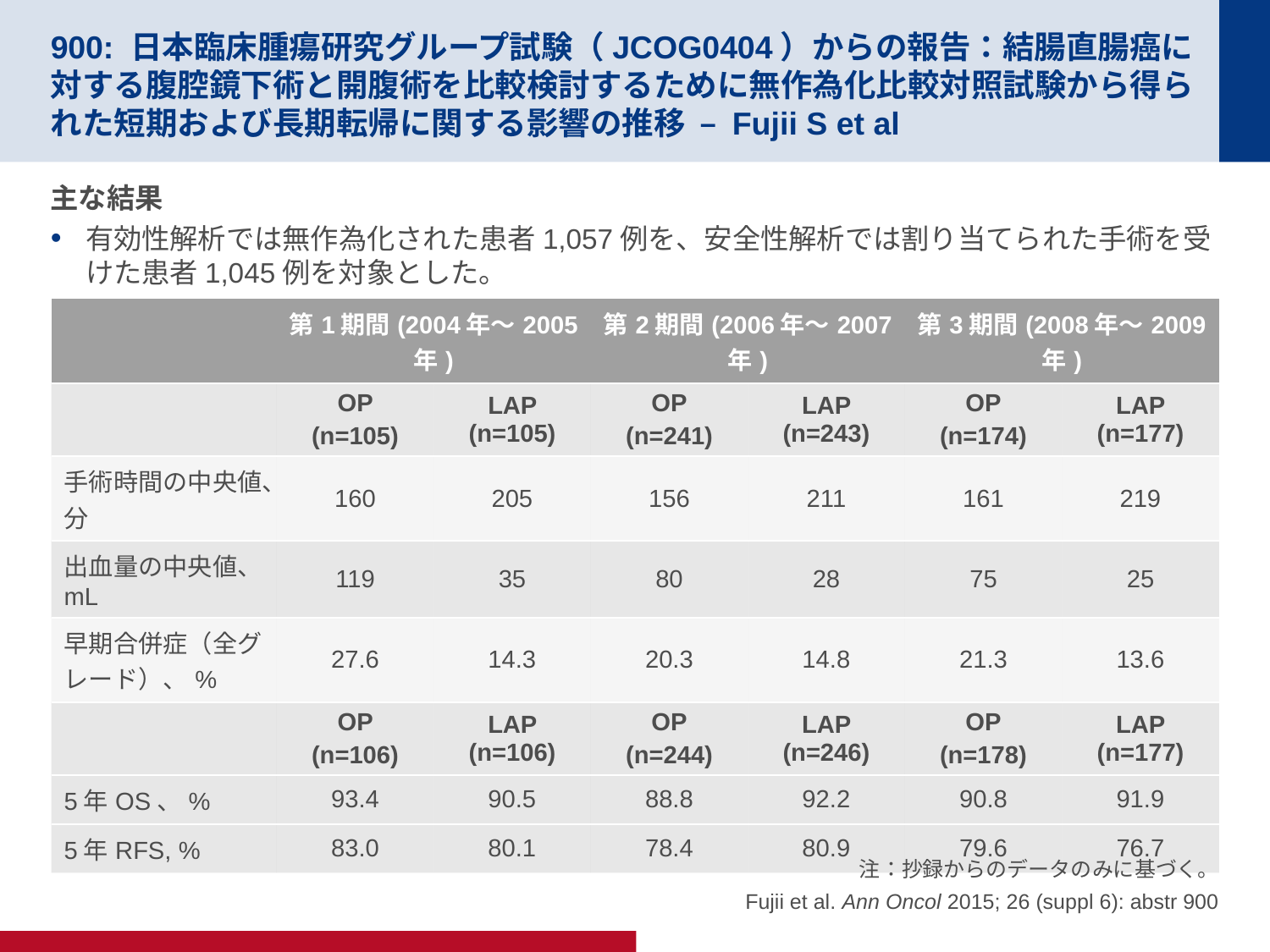

# 900: 日本臨床腫瘍研究グループ試験（JCOG0404）からの報告：結腸直腸癌に対する腹腔鏡下術と開腹術を比較検討するために無作為化比較対照試験から得られた短期および長期転帰に関する影響の推移  – Fujii S et al
主な結果
有効性解析では無作為化された患者1,057例を、安全性解析では割り当てられた手術を受けた患者1,045例を対象とした。

|  | 第1期間(2004年～2005年) |  | 第2期間(2006年～2007年) |  | 第3期間(2008年～2009年) |  |
| --- | --- | --- | --- | --- | --- | --- |
|  | OP (n=105) | LAP (n=105) | OP (n=241) | LAP (n=243) | OP (n=174) | LAP (n=177) |
| 手術時間の中央値、分 | 160 | 205 | 156 | 211 | 161 | 219 |
| 出血量の中央値、mL | 119 | 35 | 80 | 28 | 75 | 25 |
| 早期合併症（全グレード）、% | 27.6 | 14.3 | 20.3 | 14.8 | 21.3 | 13.6 |
|  | OP (n=106) | LAP (n=106) | OP (n=244) | LAP (n=246) | OP (n=178) | LAP (n=177) |
| 5年OS、% | 93.4 | 90.5 | 88.8 | 92.2 | 90.8 | 91.9 |
| 5年RFS, % | 83.0 | 80.1 | 78.4 | 80.9 | 79.6 | 76.7 |
注：抄録からのデータのみに基づく。
Fujii et al. Ann Oncol 2015; 26 (suppl 6): abstr 900